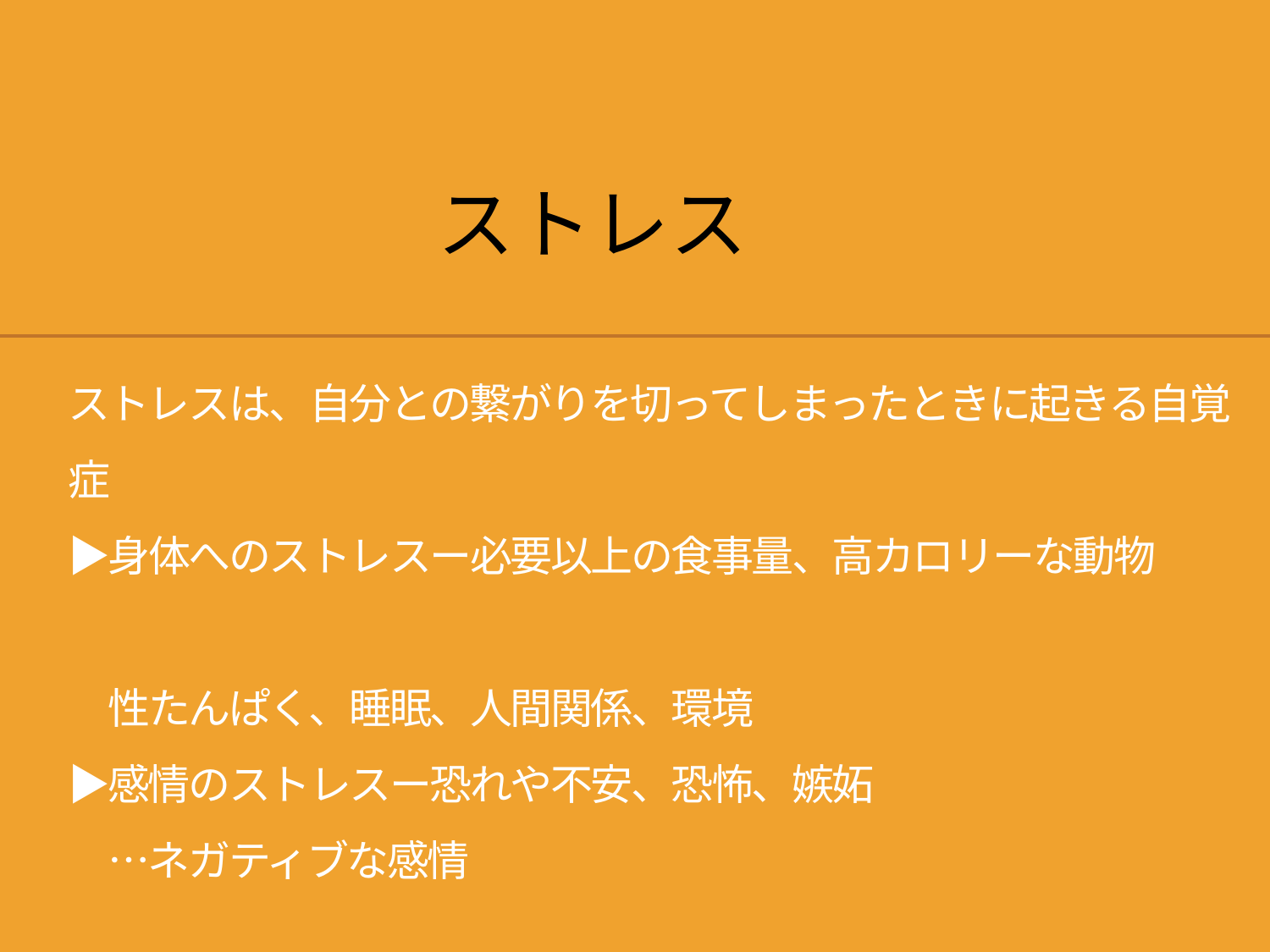

ストレス
# ストレスは、自分との繋がりを切ってしまったときに起きる自覚症 ▶身体へのストレスー必要以上の食事量、高カロリーな動物　　 　性たんぱく、睡眠、人間関係、環境 ▶感情のストレスー恐れや不安、恐怖、嫉妬 　…ネガティブな感情